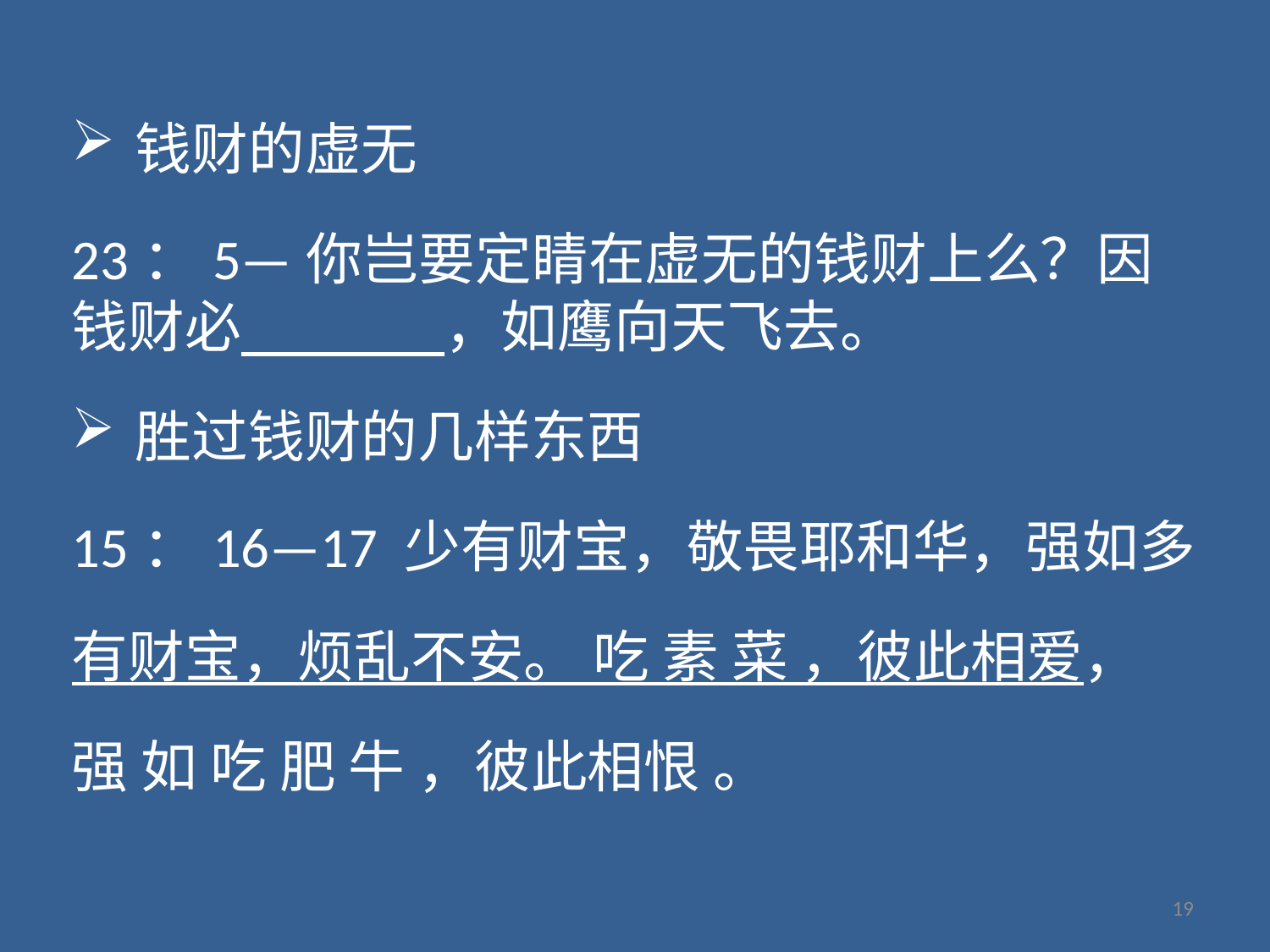

钱财的虚无
23：5—你岂要定睛在虚无的钱财上么？因钱财必                ，如鹰向天飞去。
胜过钱财的几样东西
15：16—17 少有财宝，敬畏耶和华，强如多
有财宝，烦乱不安。 吃 素 菜 ，彼此相爱，
强 如 吃 肥 牛 ，彼此相恨 。
19